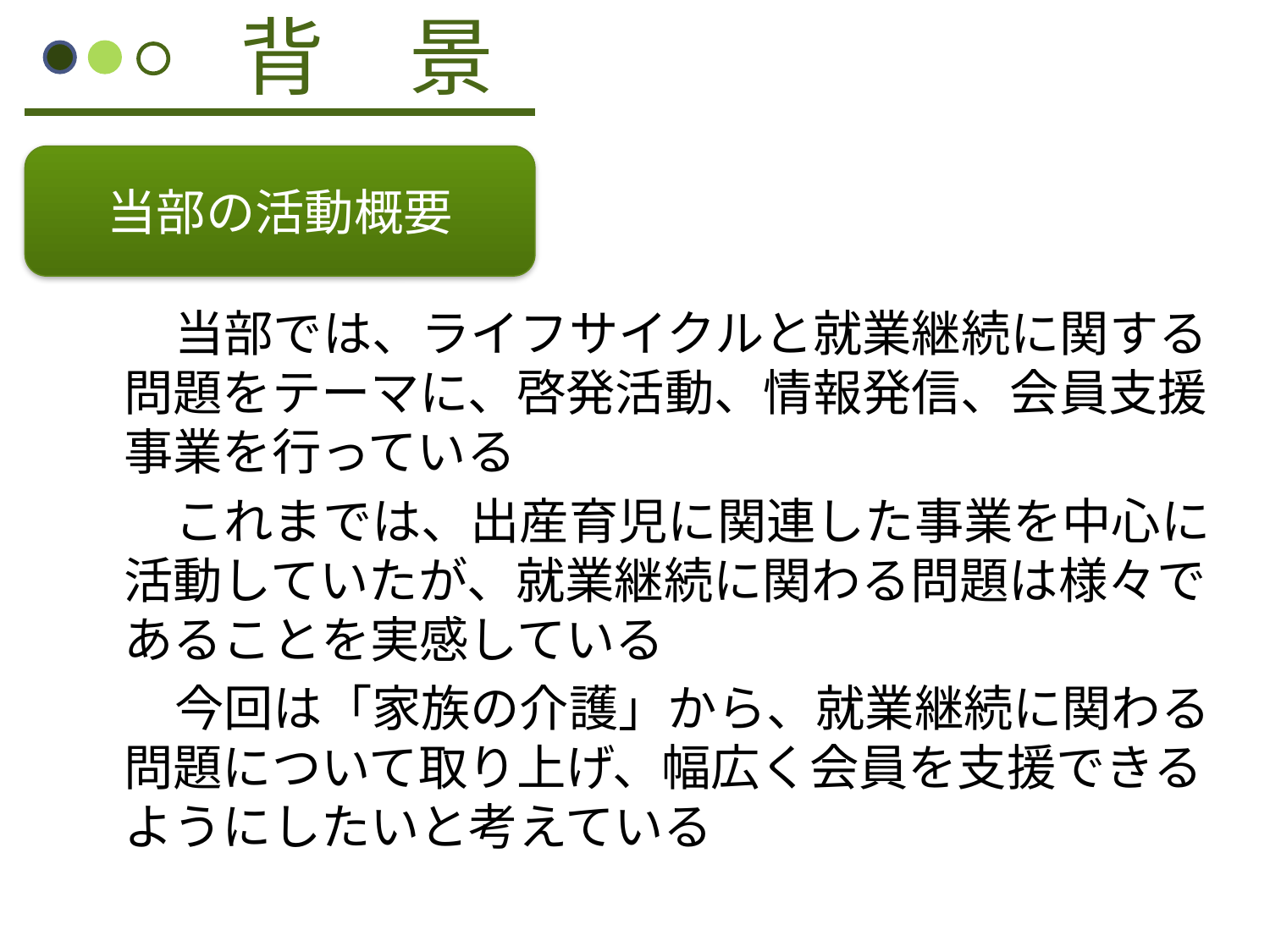

背　景

当部の活動概要
　　当部では、ライフサイクルと就業継続に関する問題をテーマに、啓発活動、情報発信、会員支援事業を行っている
　　これまでは、出産育児に関連した事業を中心に活動していたが、就業継続に関わる問題は様々であることを実感している
　　今回は「家族の介護」から、就業継続に関わる問題について取り上げ、幅広く会員を支援できるようにしたいと考えている